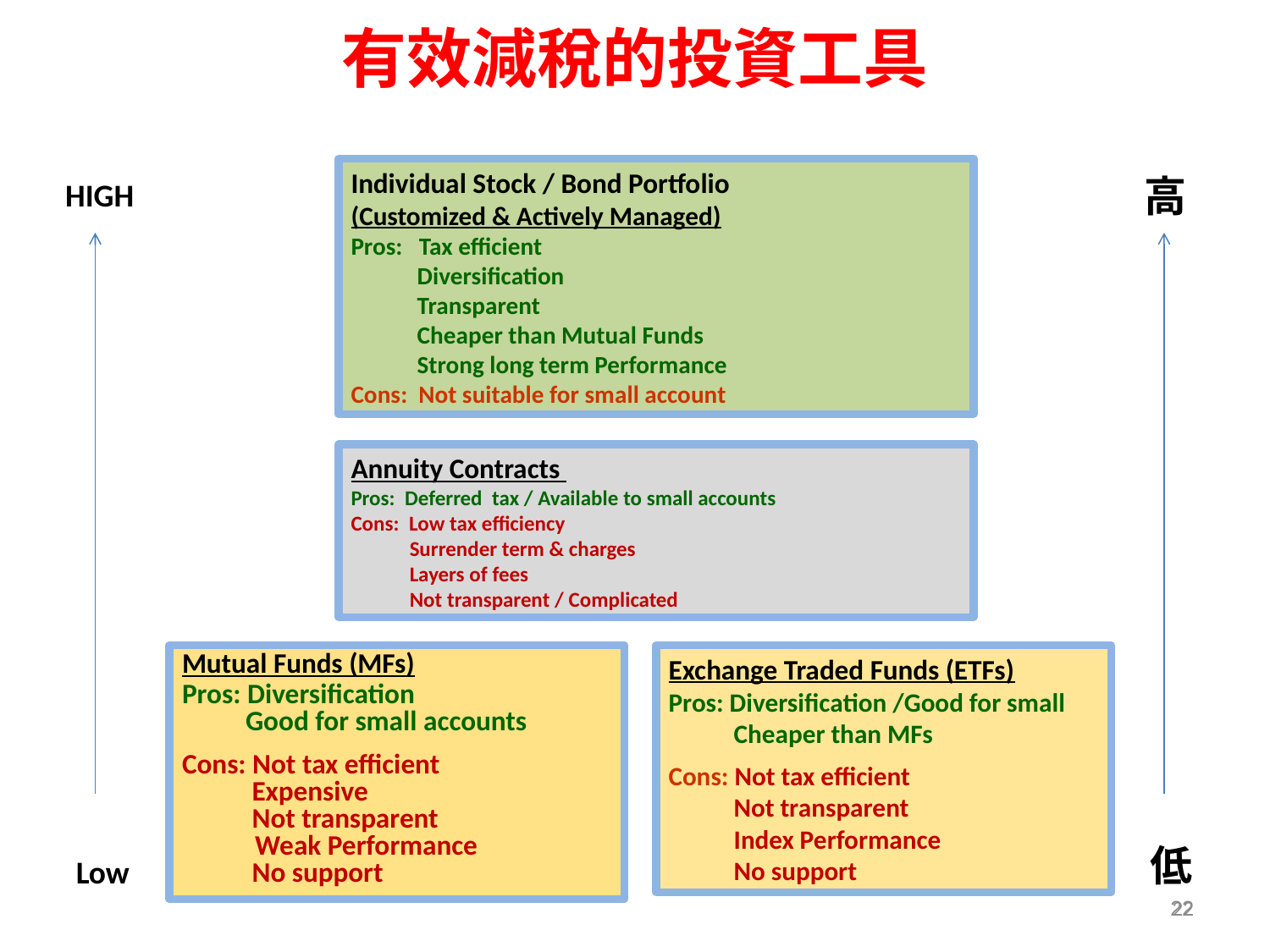

# 有效減稅的投資工具
Individual Stock / Bond Portfolio
(Customized & Actively Managed)
Pros:   Tax efficient
            Diversification
            Transparent
            Cheaper than Mutual Funds
            Strong long term Performance
Cons:  Not suitable for small account
高
HIGH
Annuity Contracts
Pros:  Deferred  tax / Available to small accounts
Cons:  Low tax efficiency
            Surrender term & charges
            Layers of fees
            Not transparent / Complicated
Mutual Funds (MFs)

Pros: Diversification
          Good for small accounts

Cons: Not tax efficient
           Expensive
           Not transparent
 	    Weak Performance
           No support
Exchange Traded Funds (ETFs)
Pros: Diversification /Good for small
           Cheaper than MFs

Cons: Not tax efficient
           Not transparent
           Index Performance
           No support
 低
Low
22
22